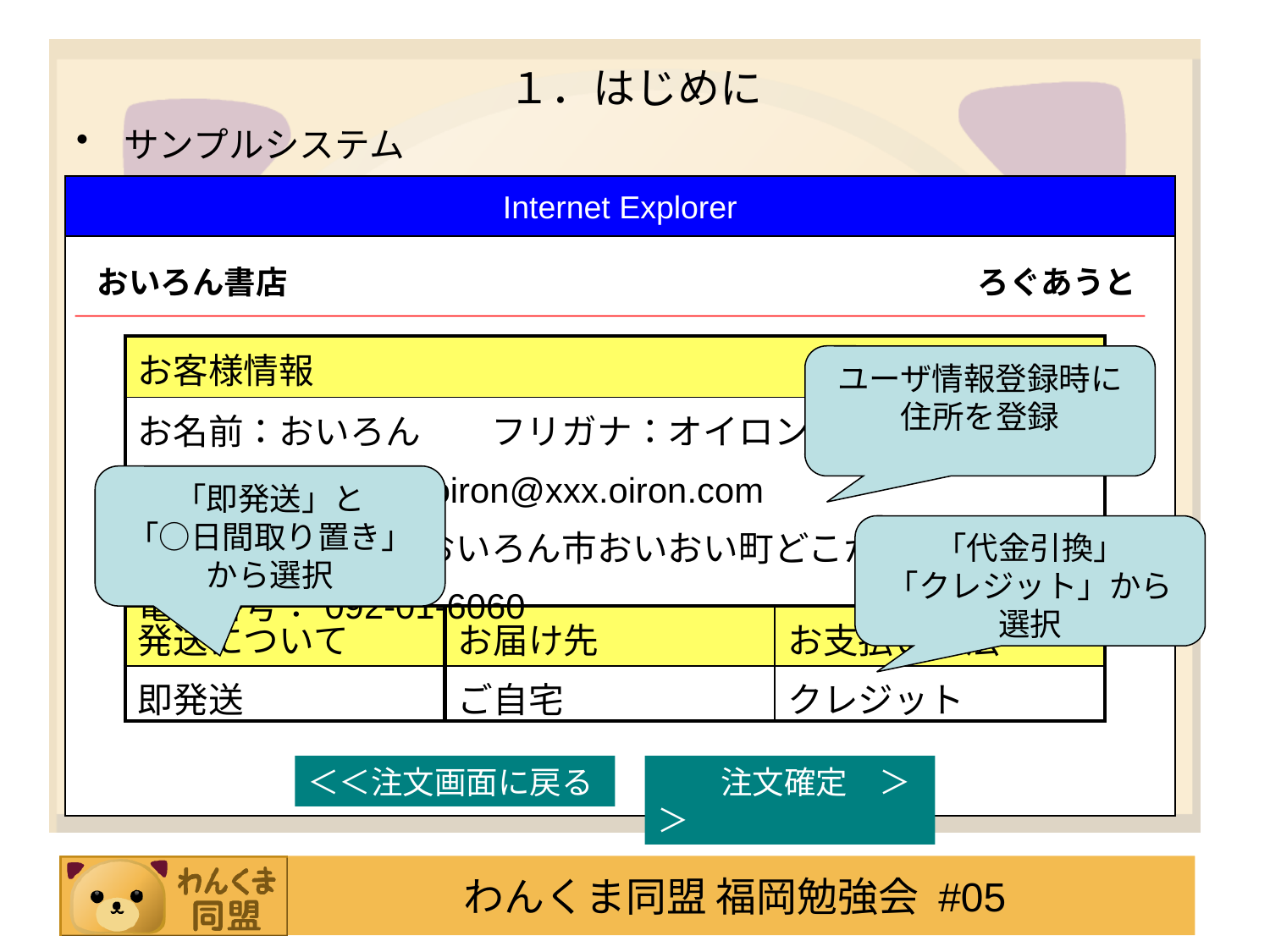

# １．はじめに
サンプルシステム

Internet Explorer
おいろん書店
ろぐあうと

| お客様情報 |
| --- |
| お名前：おいろん　　フリガナ：オイロン メールアドレス：oiron@xxx.oiron.com 住所：おいろん県おいろん市おいおい町どこか 電話番号：092-01-6060 |
ユーザ情報登録時に
住所を登録
「即発送」と
「○日間取り置き」から選択
「代金引換」
「クレジット」から選択
| 発送について |
| --- |
| 即発送 |
| お届け先 | お支払い方法 |
| --- | --- |
| ご自宅 | クレジット |
＜＜注文画面に戻る
　　注文確定　＞＞